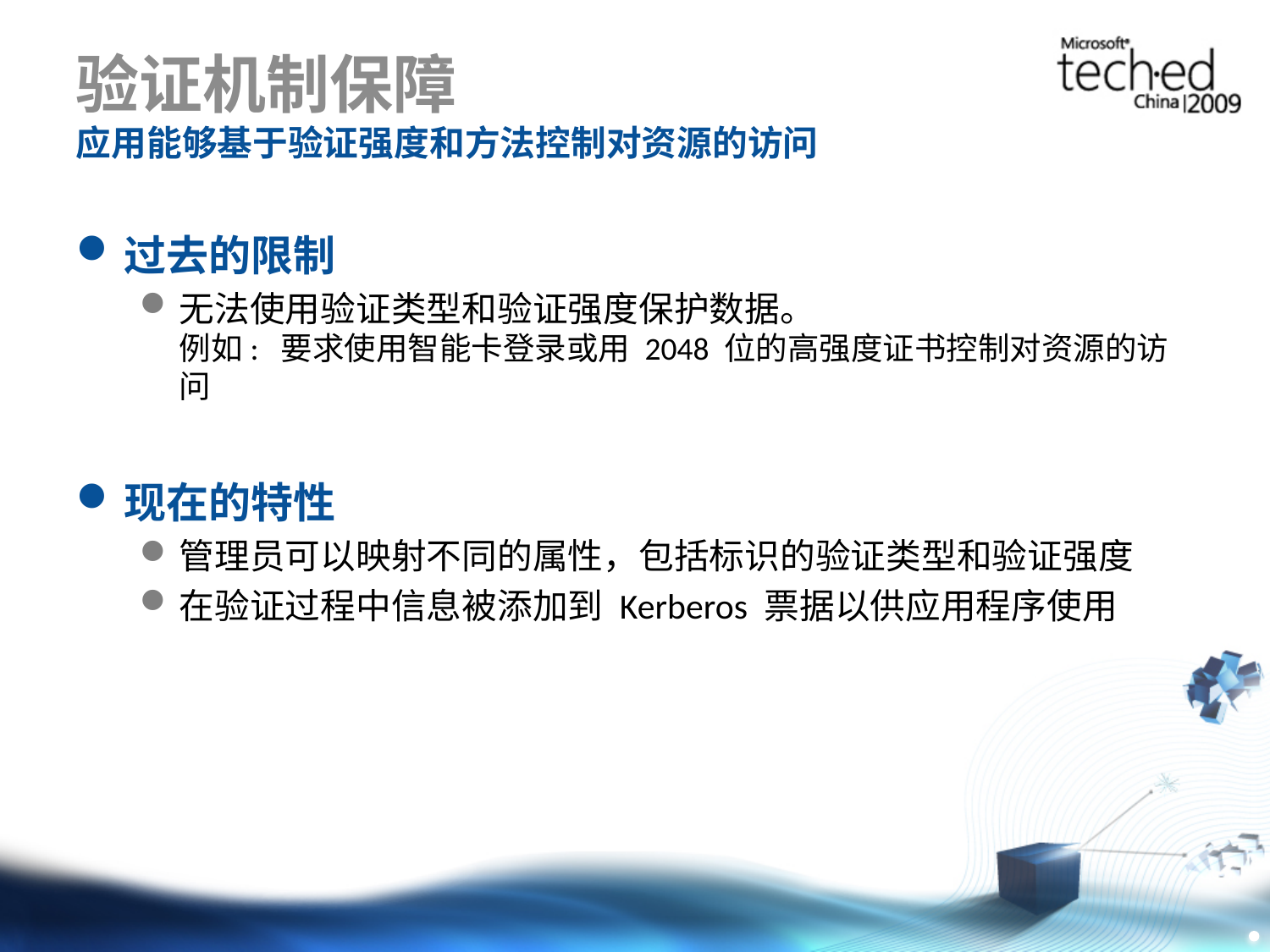

# 验证机制保障 应用能够基于验证强度和方法控制对资源的访问
过去的限制
无法使用验证类型和验证强度保护数据。
例如:  要求使用智能卡登录或用 2048 位的高强度证书控制对资源的访问

现在的特性
管理员可以映射不同的属性，包括标识的验证类型和验证强度
在验证过程中信息被添加到 Kerberos 票据以供应用程序使用